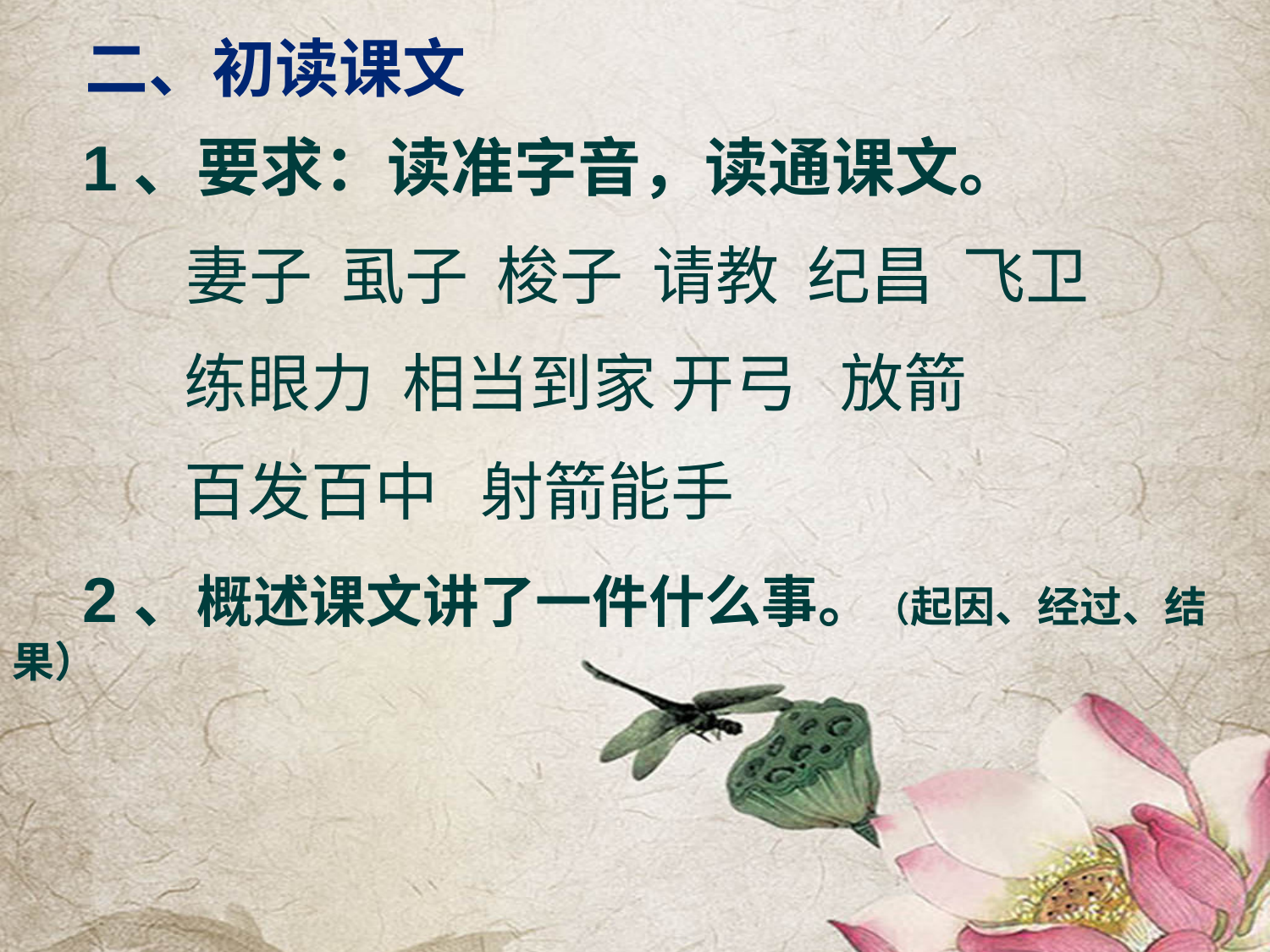

二、初读课文
    1、要求：读准字音，读通课文。
           妻子  虱子  梭子  请教  纪昌  飞卫
           练眼力  相当到家 开弓   放箭
           百发百中   射箭能手
    2、概述课文讲了一件什么事。（起因、经过、结果）